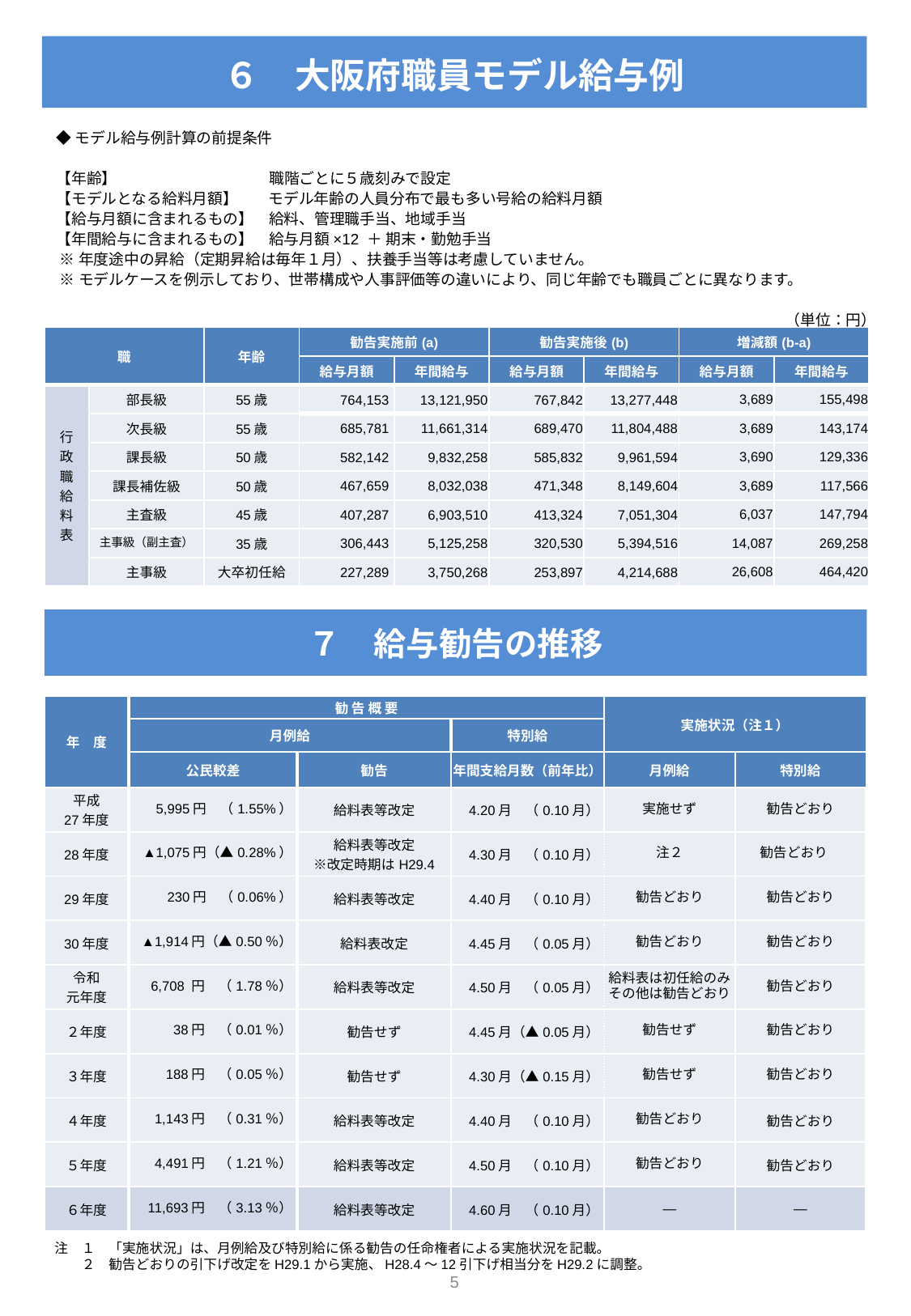

# ６　大阪府職員モデル給与例
◆モデル給与例計算の前提条件

【年齢】　　　　　　　　　　職階ごとに５歳刻みで設定
【モデルとなる給料月額】　　モデル年齢の人員分布で最も多い号給の給料月額
【給与月額に含まれるもの】　給料、管理職手当、地域手当
【年間給与に含まれるもの】　給与月額×12 ＋ 期末・勤勉手当
 ※年度途中の昇給（定期昇給は毎年１月）、扶養手当等は考慮していません。
 ※モデルケースを例示しており、世帯構成や人事評価等の違いにより、同じ年齢でも職員ごとに異なります。
（単位：円）
| 職 |  | 年齢 | 勧告実施前(a) |  | 勧告実施後(b) |  | 増減額(b-a) |  |
| --- | --- | --- | --- | --- | --- | --- | --- | --- |
|  |  |  | 給与月額 | 年間給与 | 給与月額 | 年間給与 | 給与月額 | 年間給与 |
| 行政職給料表 | 部長級 | 55歳 | 764,153 | 13,121,950 | 767,842 | 13,277,448 | 3,689 | 155,498 |
|  | 次長級 | 55歳 | 685,781 | 11,661,314 | 689,470 | 11,804,488 | 3,689 | 143,174 |
|  | 課長級 | 50歳 | 582,142 | 9,832,258 | 585,832 | 9,961,594 | 3,690 | 129,336 |
|  | 課長補佐級 | 50歳 | 467,659 | 8,032,038 | 471,348 | 8,149,604 | 3,689 | 117,566 |
|  | 主査級 | 45歳 | 407,287 | 6,903,510 | 413,324 | 7,051,304 | 6,037 | 147,794 |
|  | 主事級（副主査） | 35歳 | 306,443 | 5,125,258 | 320,530 | 5,394,516 | 14,087 | 269,258 |
|  | 主事級 | 大卒初任給 | 227,289 | 3,750,268 | 253,897 | 4,214,688 | 26,608 | 464,420 |
（勧告実施前）
（勧告実施前）
７　給与勧告の推移
（勧告実施前）
（勧告実施前）
| 年　度 | 勧 告 概 要 |  |  | 実施状況（注１） |  |
| --- | --- | --- | --- | --- | --- |
|  | 月例給 |  | 特別給 |  |  |
|  | 公民較差 | 勧告 | 年間支給月数（前年比） | 月例給 | 特別給 |
| 平成 27年度 | 5,995円　（1.55%） | 給料表等改定 | 4.20月　（0.10月） | 実施せず | 勧告どおり |
| 28年度 | ▲1,075円（▲0.28%） | 給料表等改定 ※改定時期はH29.4 | 4.30月　（0.10月） | 注２ | 勧告どおり |
| 29年度 | 230円　（0.06%） | 給料表等改定 | 4.40月　（0.10月） | 勧告どおり | 勧告どおり |
| 30年度 | ▲1,914円（▲0.50％） | 給料表改定 | 4.45月　（0.05月） | 勧告どおり | 勧告どおり |
| 令和 元年度 | 6,708 円　（1.78％） | 給料表等改定 | 4.50月　（0.05月） | 給料表は初任給のみその他は勧告どおり | 勧告どおり |
| ２年度 | 38円　（0.01％） | 勧告せず | 4.45月（▲0.05月） | 勧告せず | 勧告どおり |
| ３年度 | 188円　（0.05％） | 勧告せず | 4.30月（▲0.15月） | 勧告せず | 勧告どおり |
| ４年度 | 1,143円　（0.31％） | 給料表等改定 | 4.40月　（0.10月） | 勧告どおり | 勧告どおり |
| ５年度 | 4,491円　（1.21％） | 給料表等改定 | 4.50月　（0.10月） | 勧告どおり | 勧告どおり |
| ６年度 | 11,693円　（3.13％） | 給料表等改定 | 4.60月　（0.10月） | ― | ― |
注　１　「実施状況」は、月例給及び特別給に係る勧告の任命権者による実施状況を記載。
　　２　勧告どおりの引下げ改定をH29.1から実施、H28.4～12引下げ相当分をH29.2に調整。
5